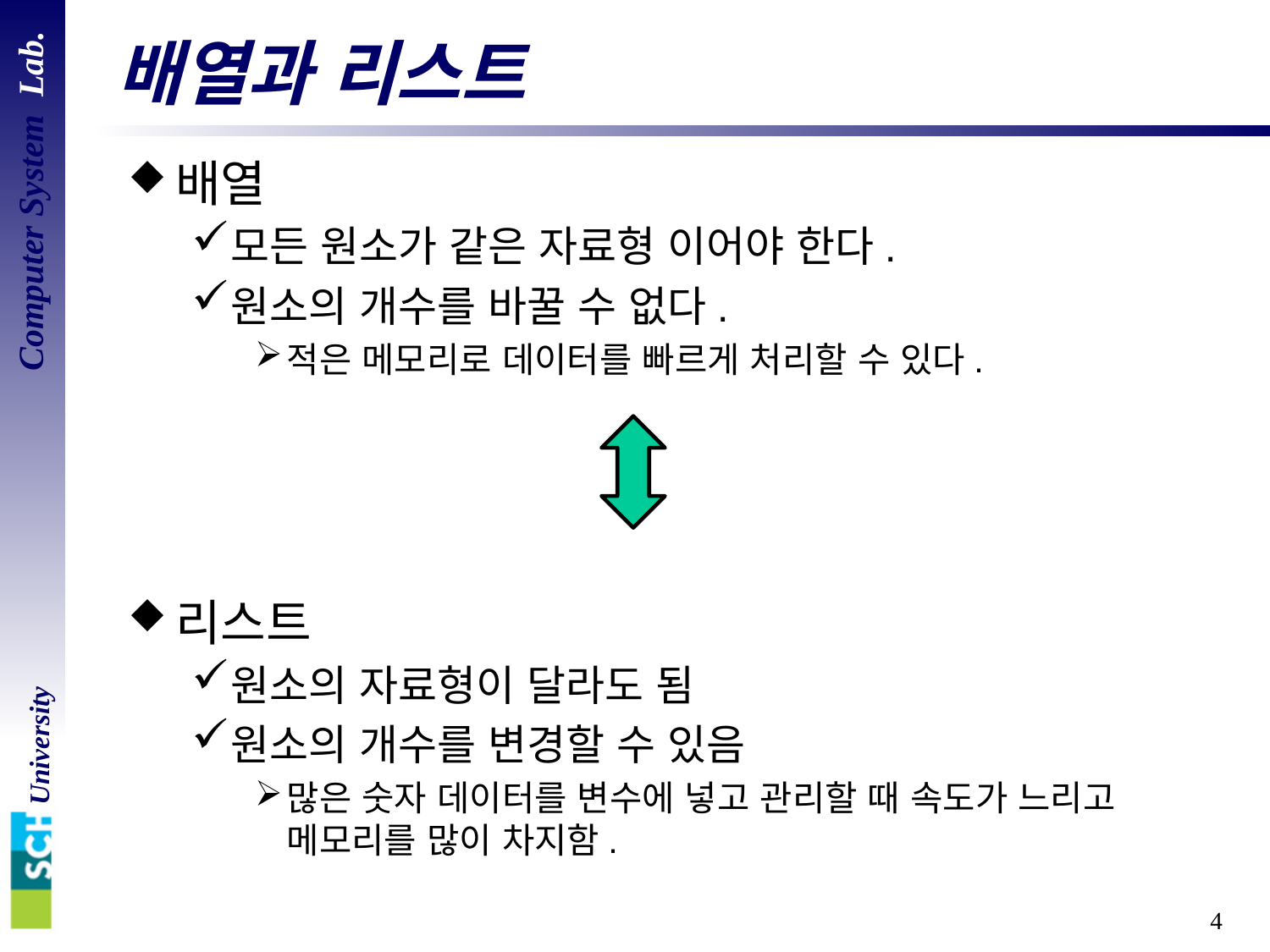

# 배열과 리스트

배열
모든 원소가 같은 자료형 이어야 한다.
원소의 개수를 바꿀 수 없다.
적은 메모리로 데이터를 빠르게 처리할 수 있다.

리스트
원소의 자료형이 달라도 됨
원소의 개수를 변경할 수 있음
많은 숫자 데이터를 변수에 넣고 관리할 때 속도가 느리고 메모리를 많이 차지함.